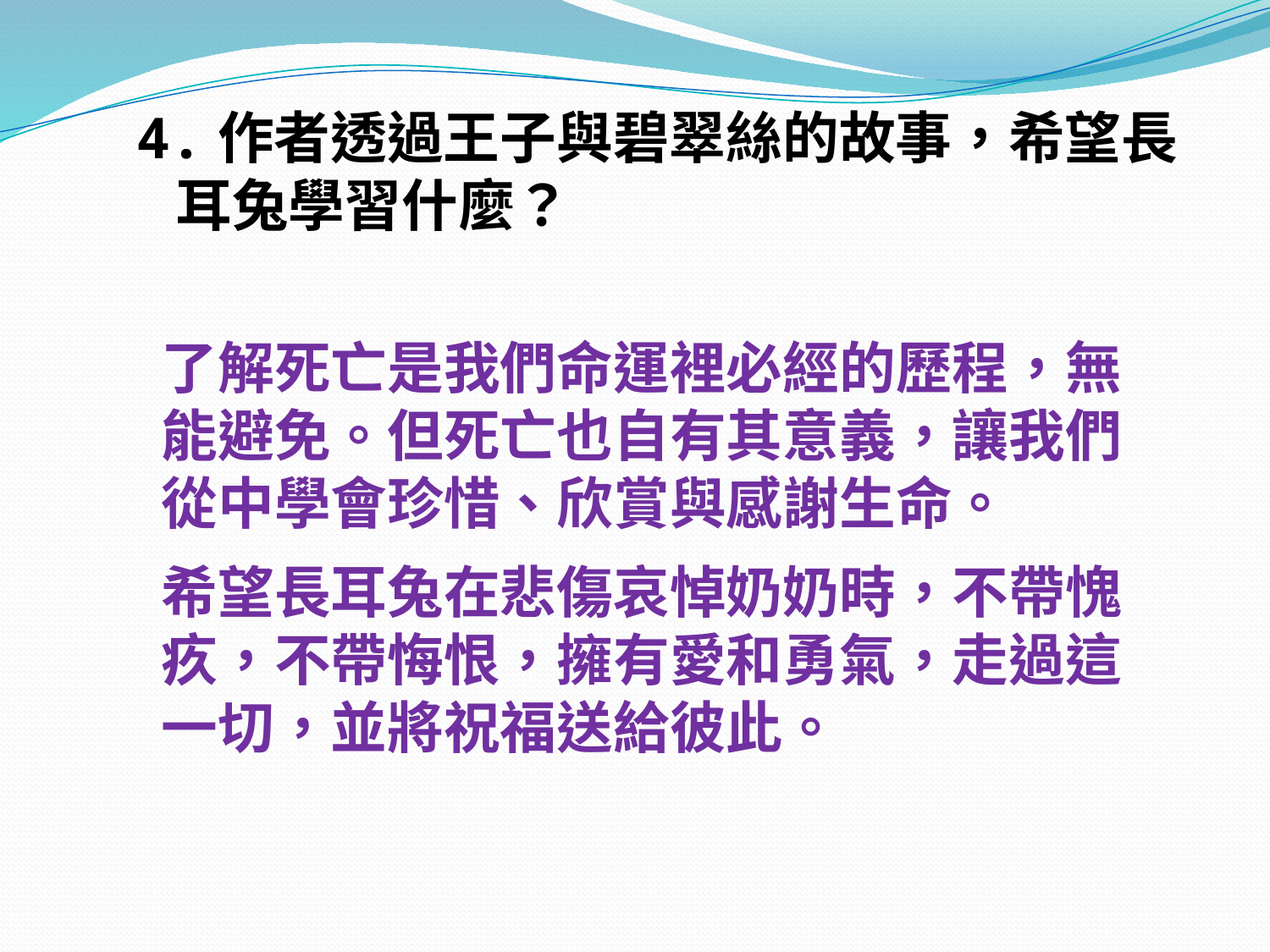

4.作者透過王子與碧翠絲的故事，希望長
  耳兔學習什麼？
了解死亡是我們命運裡必經的歷程，無能避免。但死亡也自有其意義，讓我們從中學會珍惜、欣賞與感謝生命。
希望長耳兔在悲傷哀悼奶奶時，不帶愧疚，不帶悔恨，擁有愛和勇氣，走過這一切，並將祝福送給彼此。